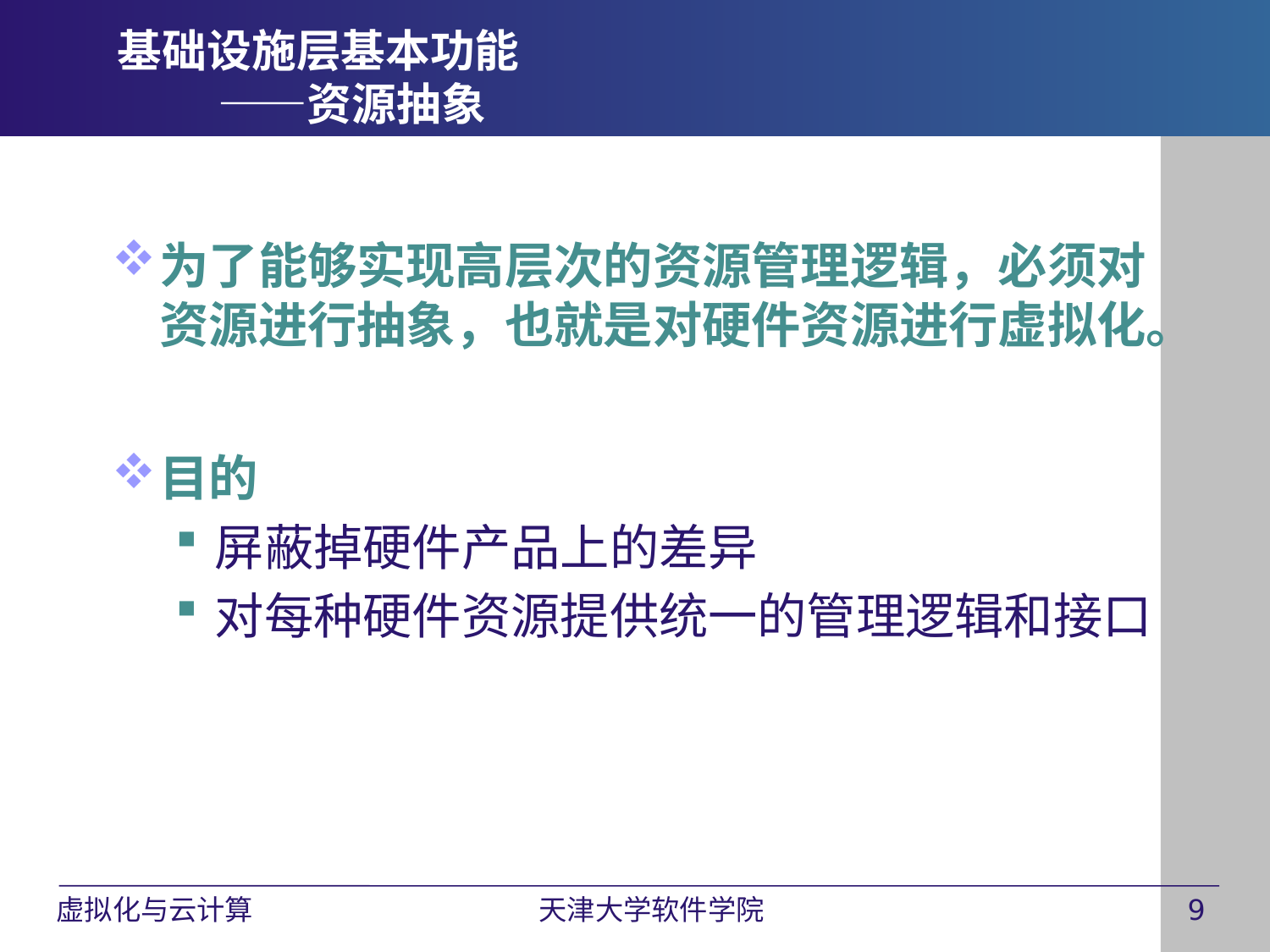

# 基础设施层基本功能 ——资源抽象
为了能够实现高层次的资源管理逻辑，必须对资源进行抽象，也就是对硬件资源进行虚拟化。

目的
屏蔽掉硬件产品上的差异
对每种硬件资源提供统一的管理逻辑和接口